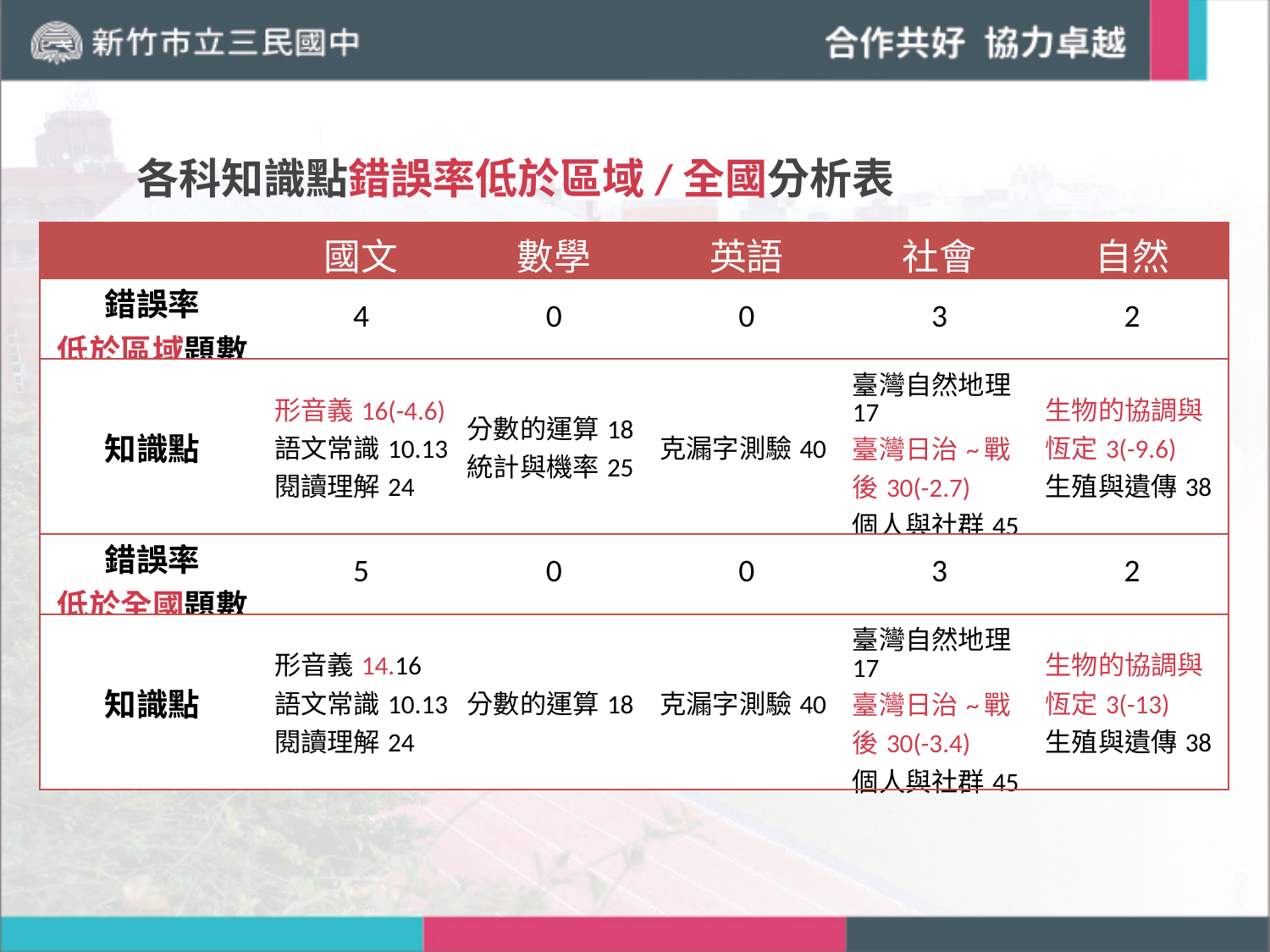

各科知識點錯誤率低於區域/全國分析表
|  | 國文 | 數學 | 英語 | 社會 | 自然 |
| --- | --- | --- | --- | --- | --- |
| 錯誤率 低於區域題數 | 4 | 0 | 0 | 3 | 2 |
| 知識點 | 形音義16(-4.6) 語文常識10.13 閱讀理解24 | 分數的運算18 統計與機率25 | 克漏字測驗40 | 臺灣自然地理17 臺灣日治~戰後30(-2.7) 個人與社群45 | 生物的協調與恆定3(-9.6) 生殖與遺傳38 |
| 錯誤率 低於全國題數 | 5 | 0 | 0 | 3 | 2 |
| 知識點 | 形音義14.16 語文常識10.13 閱讀理解24 | 分數的運算18 | 克漏字測驗40 | 臺灣自然地理17 臺灣日治~戰後30(-3.4) 個人與社群45 | 生物的協調與恆定3(-13) 生殖與遺傳38 |